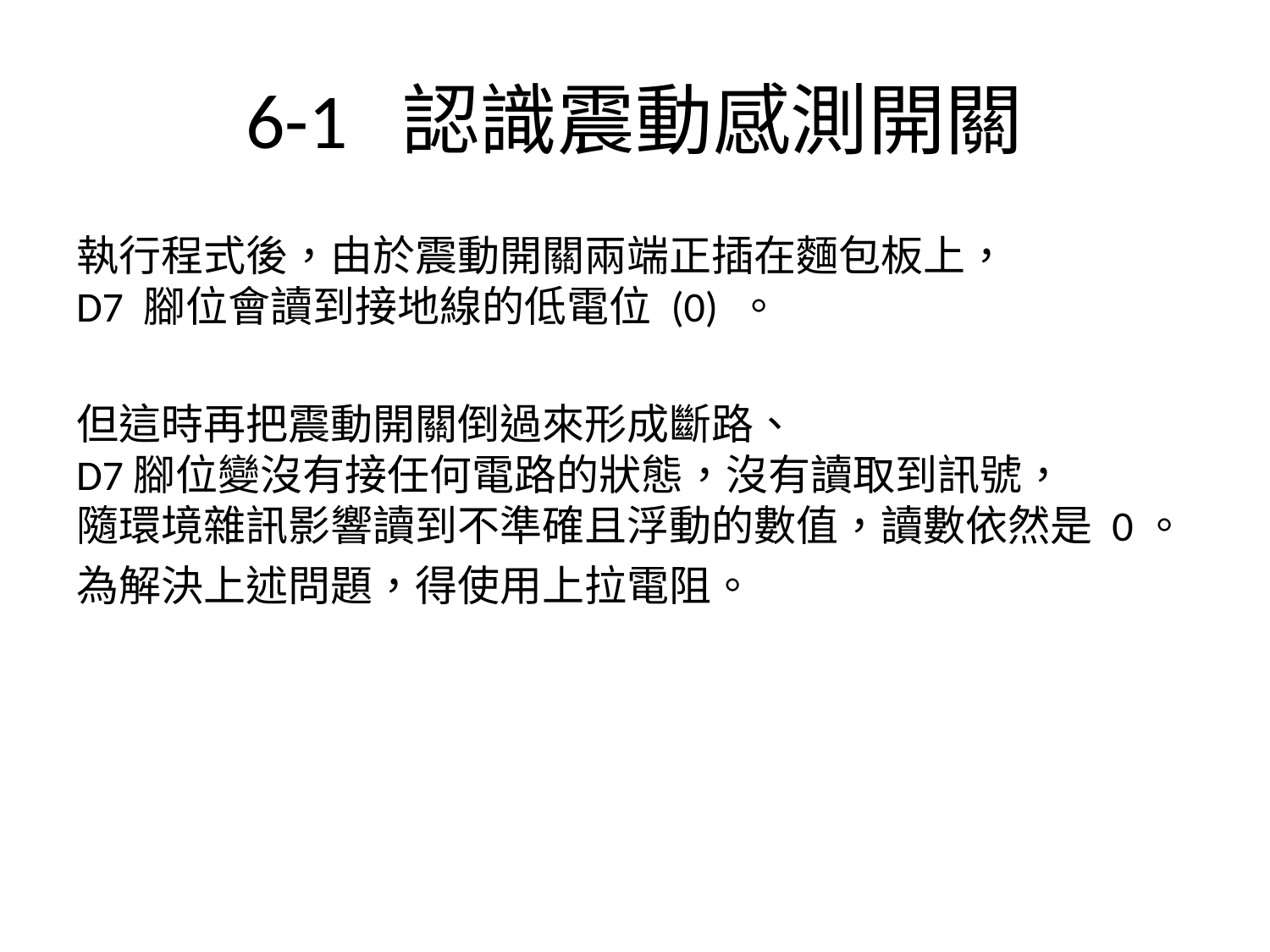

# 6-1  認識震動感測開關
執行程式後，由於震動開關兩端正插在麵包板上，
D7 腳位會讀到接地線的低電位 (0) 。

但這時再把震動開關倒過來形成斷路、
D7腳位變沒有接任何電路的狀態，沒有讀取到訊號，
隨環境雜訊影響讀到不準確且浮動的數值，讀數依然是 0。
為解決上述問題，得使用上拉電阻。